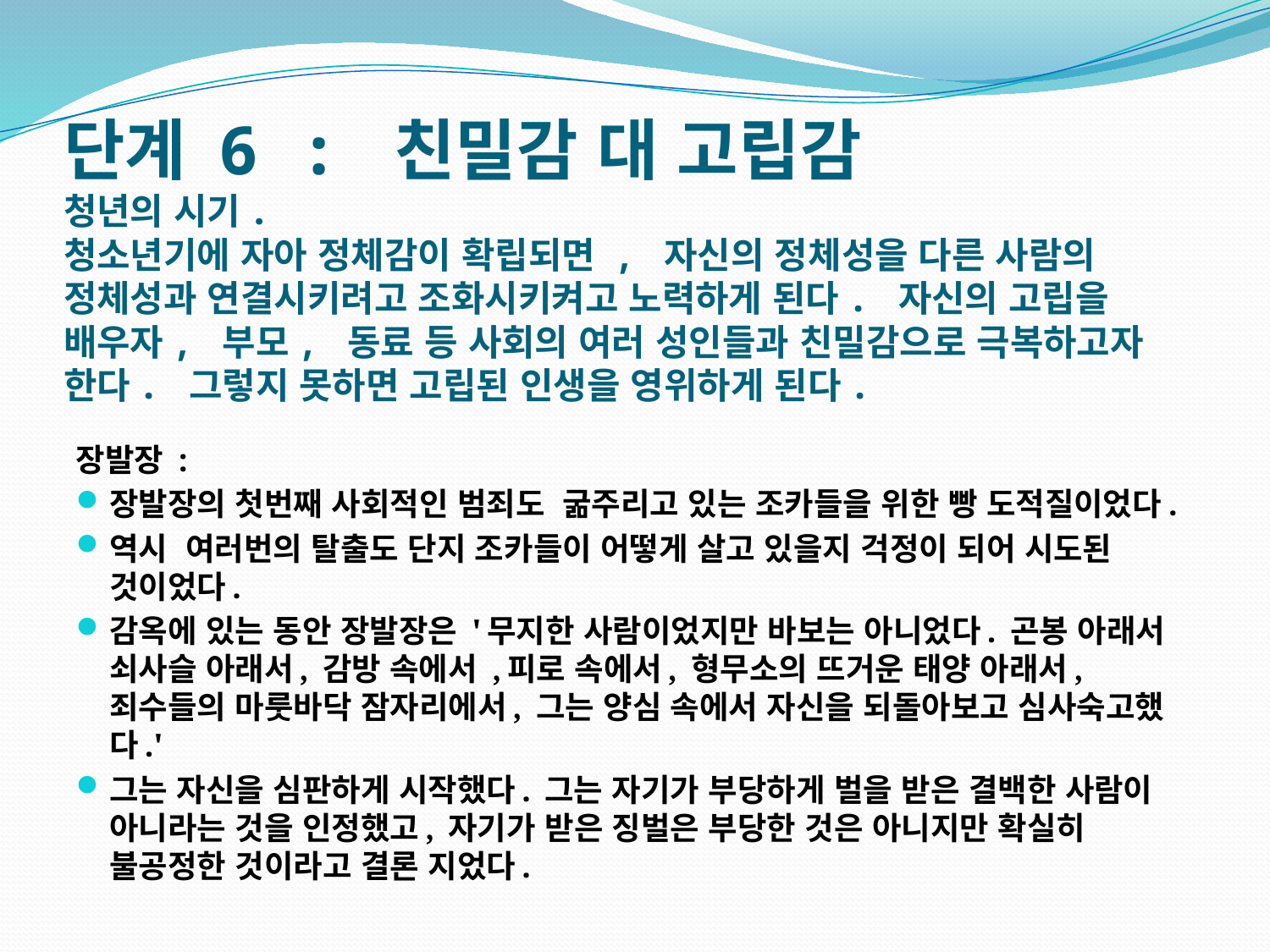

# 단계 6 : 친밀감 대 고립감 청년의 시기. 청소년기에 자아 정체감이 확립되면 , 자신의 정체성을 다른 사람의 정체성과 연결시키려고 조화시키켜고 노력하게 된다. 자신의 고립을 배우자, 부모, 동료 등 사회의 여러 성인들과 친밀감으로 극복하고자 한다. 그렇지 못하면 고립된 인생을 영위하게 된다.
장발장 :
장발장의 첫번째 사회적인 범죄도  굶주리고 있는 조카들을 위한 빵 도적질이었다.
역시  여러번의 탈출도 단지 조카들이 어떻게 살고 있을지 걱정이 되어 시도된 것이었다.
감옥에 있는 동안 장발장은 '무지한 사람이었지만 바보는 아니었다. 곤봉 아래서 쇠사슬 아래서, 감방 속에서 ,피로 속에서, 형무소의 뜨거운 태양 아래서, 죄수들의 마룻바닥 잠자리에서, 그는 양심 속에서 자신을 되돌아보고 심사숙고했다.'
그는 자신을 심판하게 시작했다. 그는 자기가 부당하게 벌을 받은 결백한 사람이 아니라는 것을 인정했고, 자기가 받은 징벌은 부당한 것은 아니지만 확실히 불공정한 것이라고 결론 지었다.